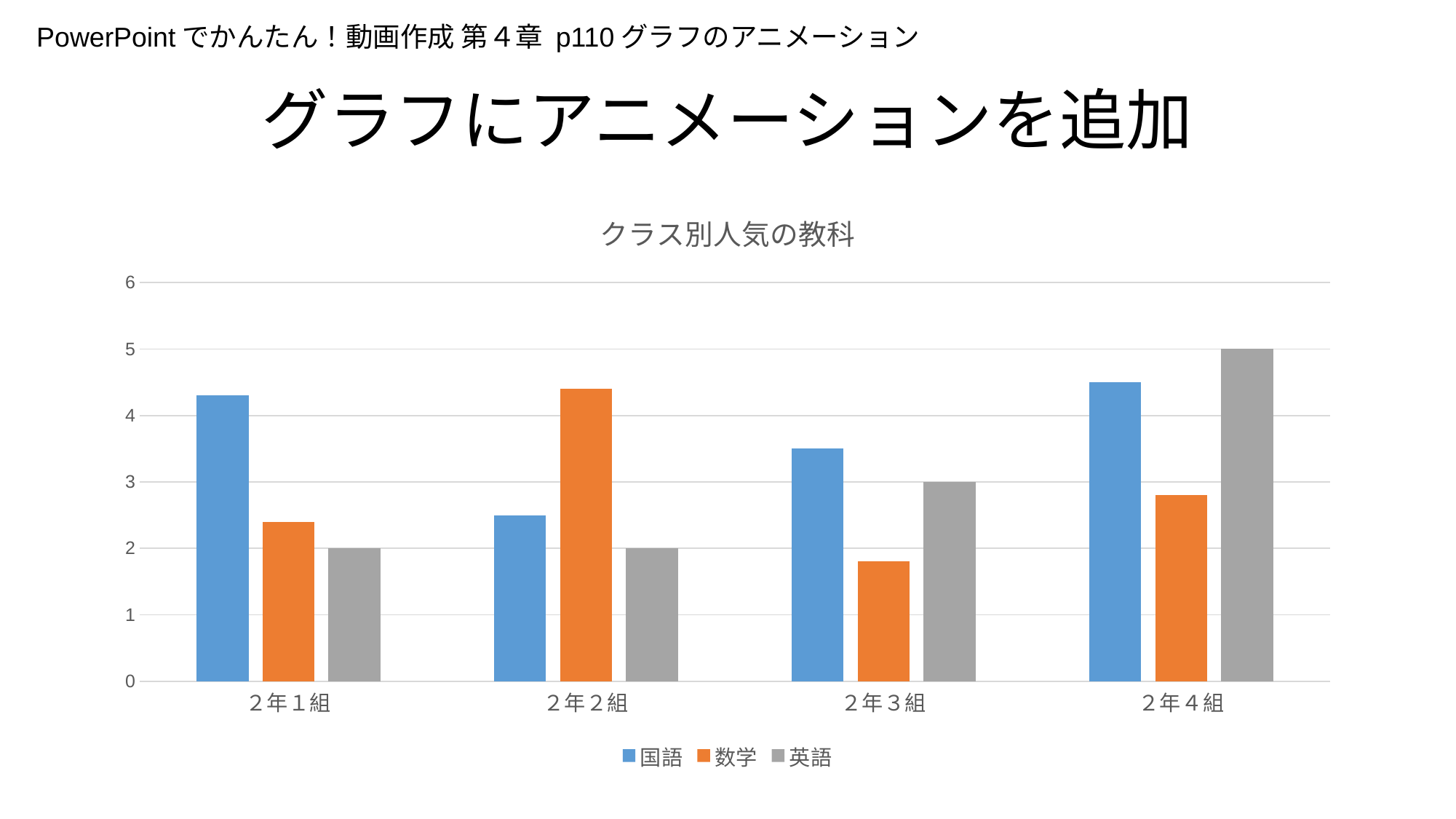

PowerPointでかんたん！動画作成 第４章 p110グラフのアニメーション
# グラフにアニメーションを追加

### Chart: クラス別人気の教科

| Category | 国語 | 数学 | 英語 |
|---|---|---|---|
| ２年１組 | 4.3 | 2.4 | 2.0 |
| ２年２組 | 2.5 | 4.4 | 2.0 |
| ２年３組 | 3.5 | 1.8 | 3.0 |
| ２年４組 | 4.5 | 2.8 | 5.0 |